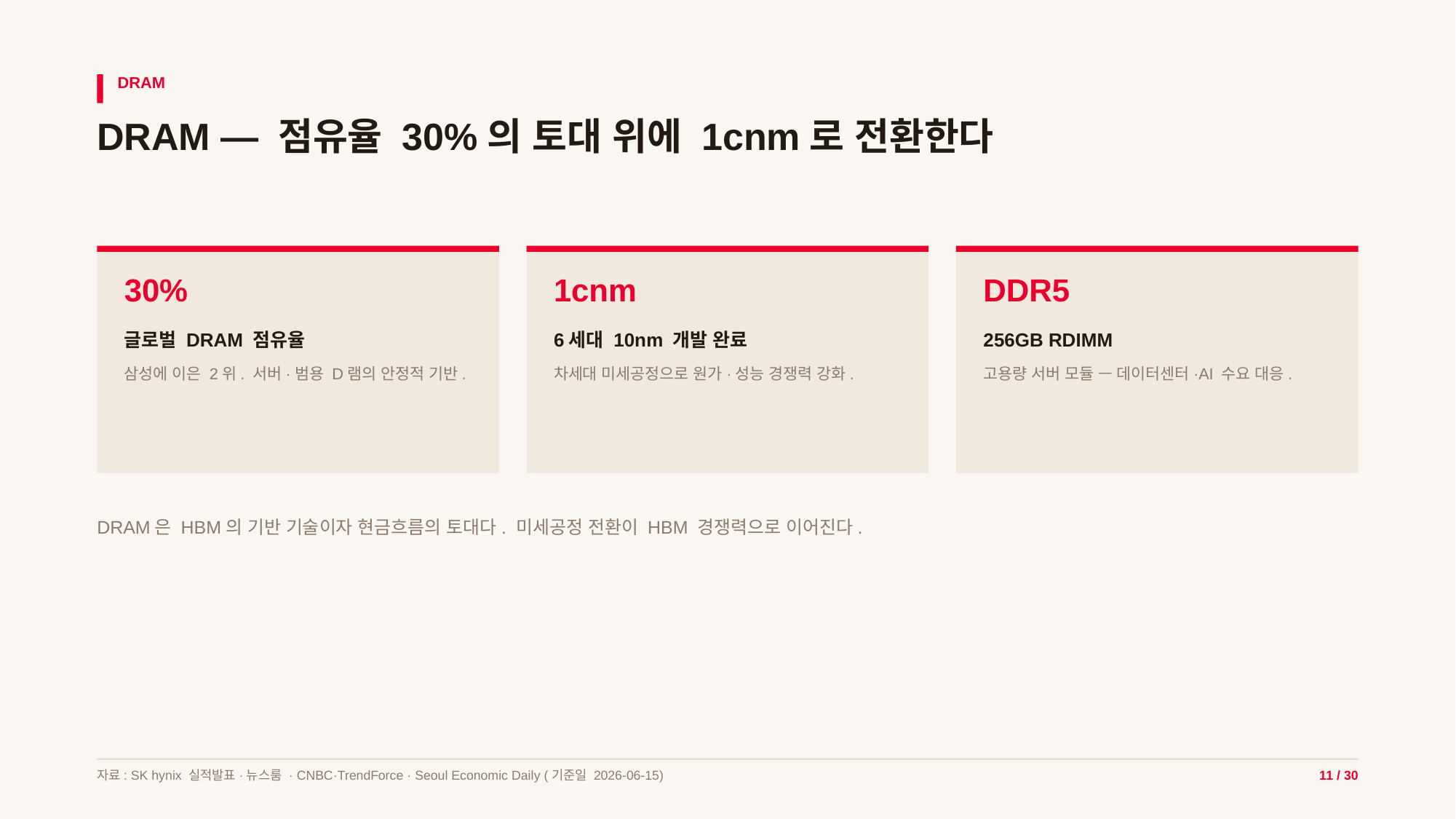

DRAM

DRAM — 점유율 30%의 토대 위에 1cnm로 전환한다

30%
1cnm
DDR5
글로벌 DRAM 점유율
6세대 10nm 개발 완료
256GB RDIMM
삼성에 이은 2위. 서버·범용 D램의 안정적 기반.
차세대 미세공정으로 원가·성능 경쟁력 강화.
고용량 서버 모듈 — 데이터센터·AI 수요 대응.
DRAM은 HBM의 기반 기술이자 현금흐름의 토대다. 미세공정 전환이 HBM 경쟁력으로 이어진다.

자료: SK hynix 실적발표·뉴스룸 · CNBC·TrendForce · Seoul Economic Daily (기준일 2026-06-15)
11 / 30